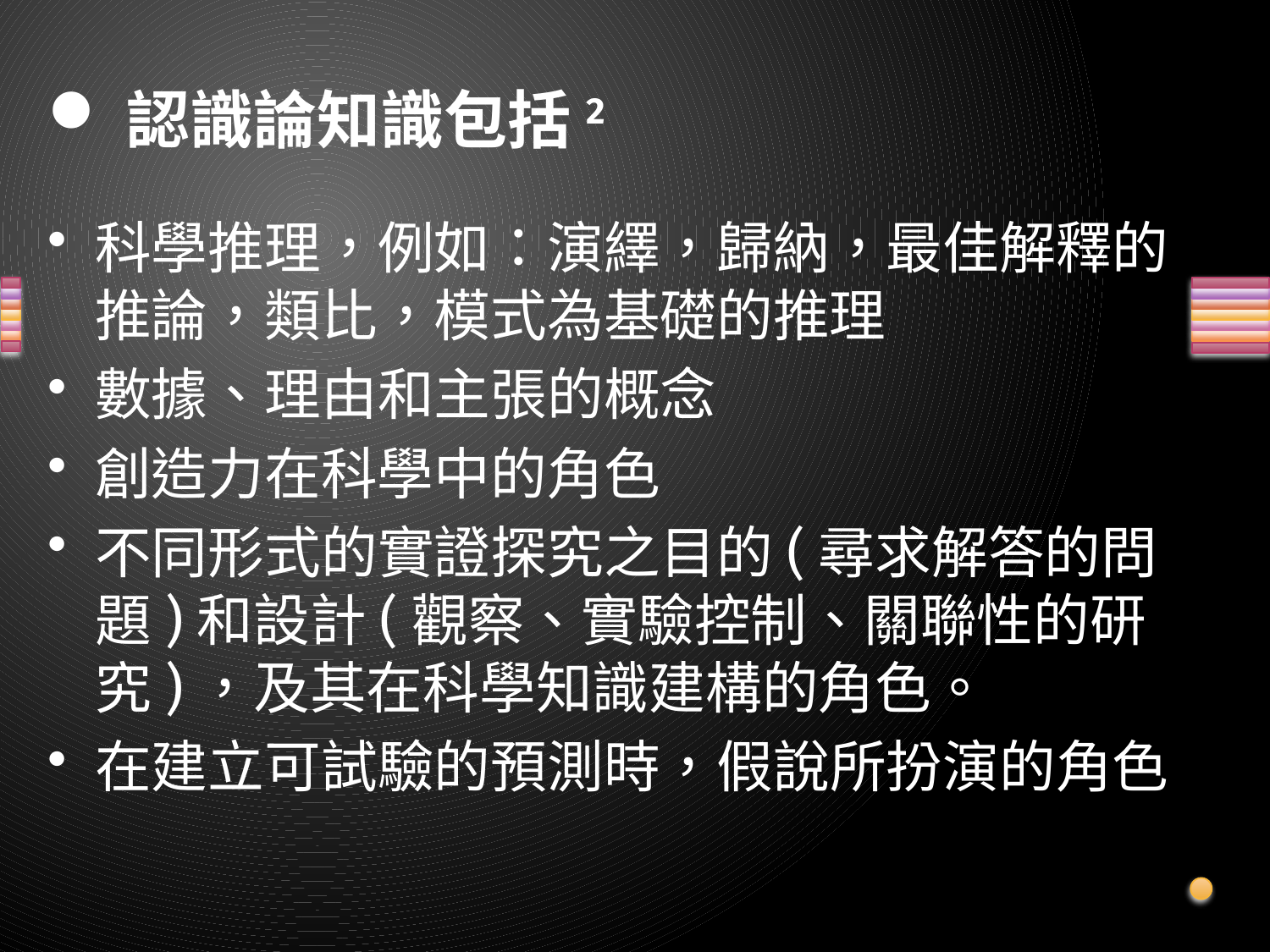

# 認識論知識包括2
科學推理，例如：演繹，歸納，最佳解釋的推論，類比，模式為基礎的推理
數據、理由和主張的概念
創造力在科學中的角色
不同形式的實證探究之目的(尋求解答的問題)和設計(觀察、實驗控制、關聯性的研究)，及其在科學知識建構的角色。
在建立可試驗的預測時，假說所扮演的角色